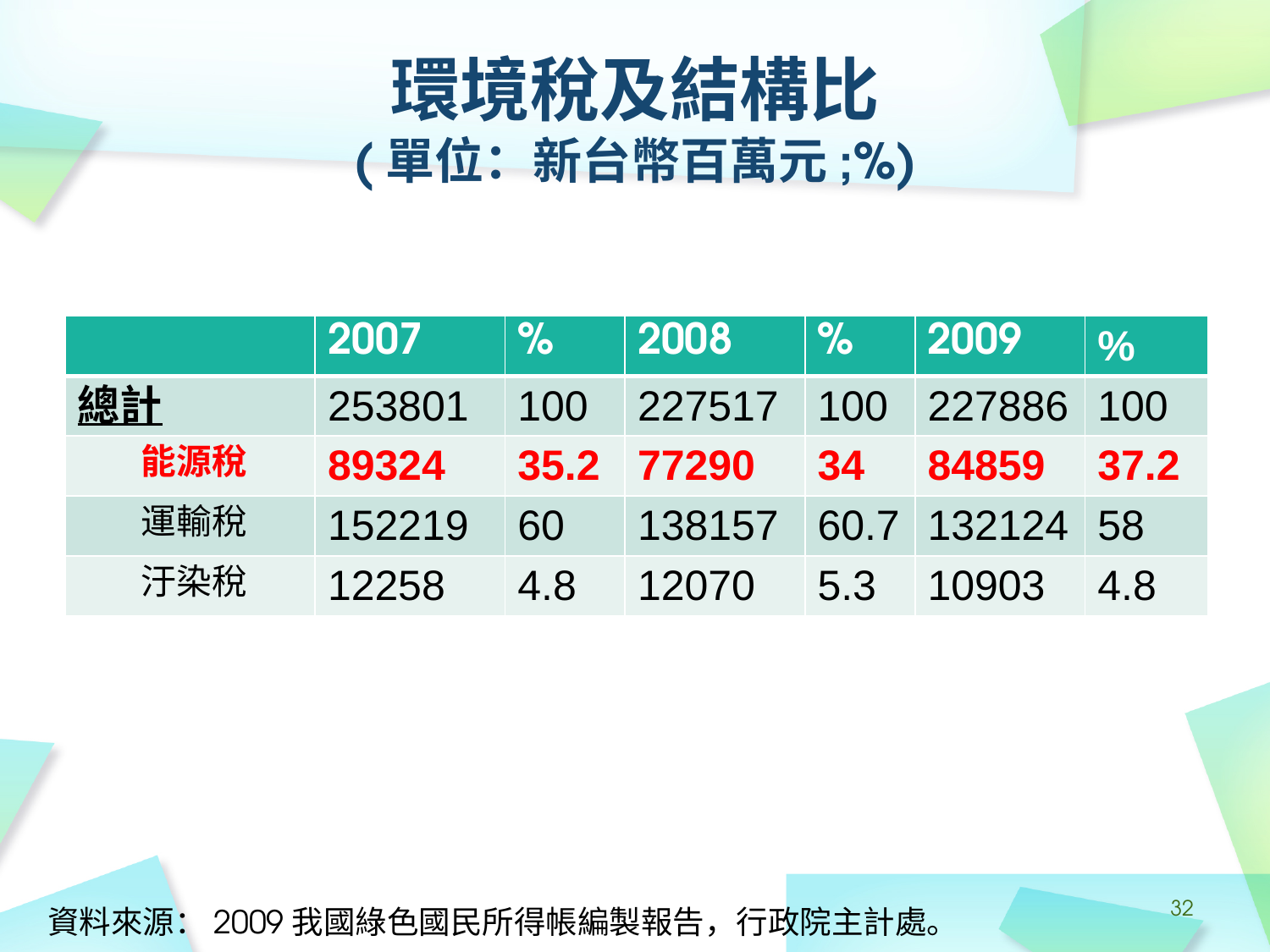

# 環境稅及結構比 (單位：新台幣百萬元;%)
|  | 2007 | % | 2008 | % | 2009 | % |
| --- | --- | --- | --- | --- | --- | --- |
| 總計 | 253801 | 100 | 227517 | 100 | 227886 | 100 |
| 能源稅 | 89324 | 35.2 | 77290 | 34 | 84859 | 37.2 |
| 運輸稅 | 152219 | 60 | 138157 | 60.7 | 132124 | 58 |
| 汙染稅 | 12258 | 4.8 | 12070 | 5.3 | 10903 | 4.8 |
32
資料來源：2009我國綠色國民所得帳編製報告，行政院主計處。